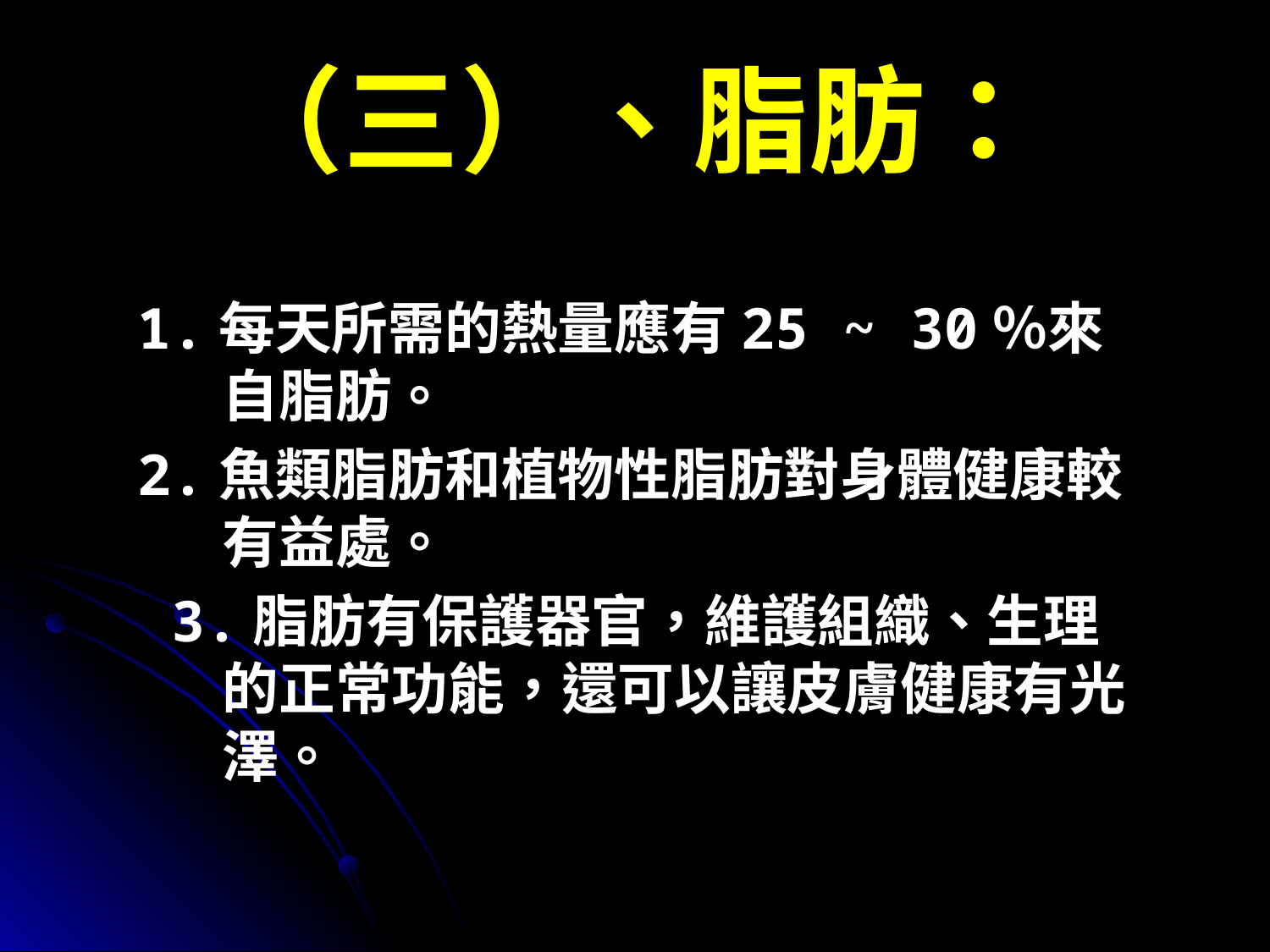

# （三）、脂肪：
1.每天所需的熱量應有25 ~ 30％來自脂肪。
2.魚類脂肪和植物性脂肪對身體健康較有益處。
 3.脂肪有保護器官，維護組織、生理的正常功能，還可以讓皮膚健康有光澤。